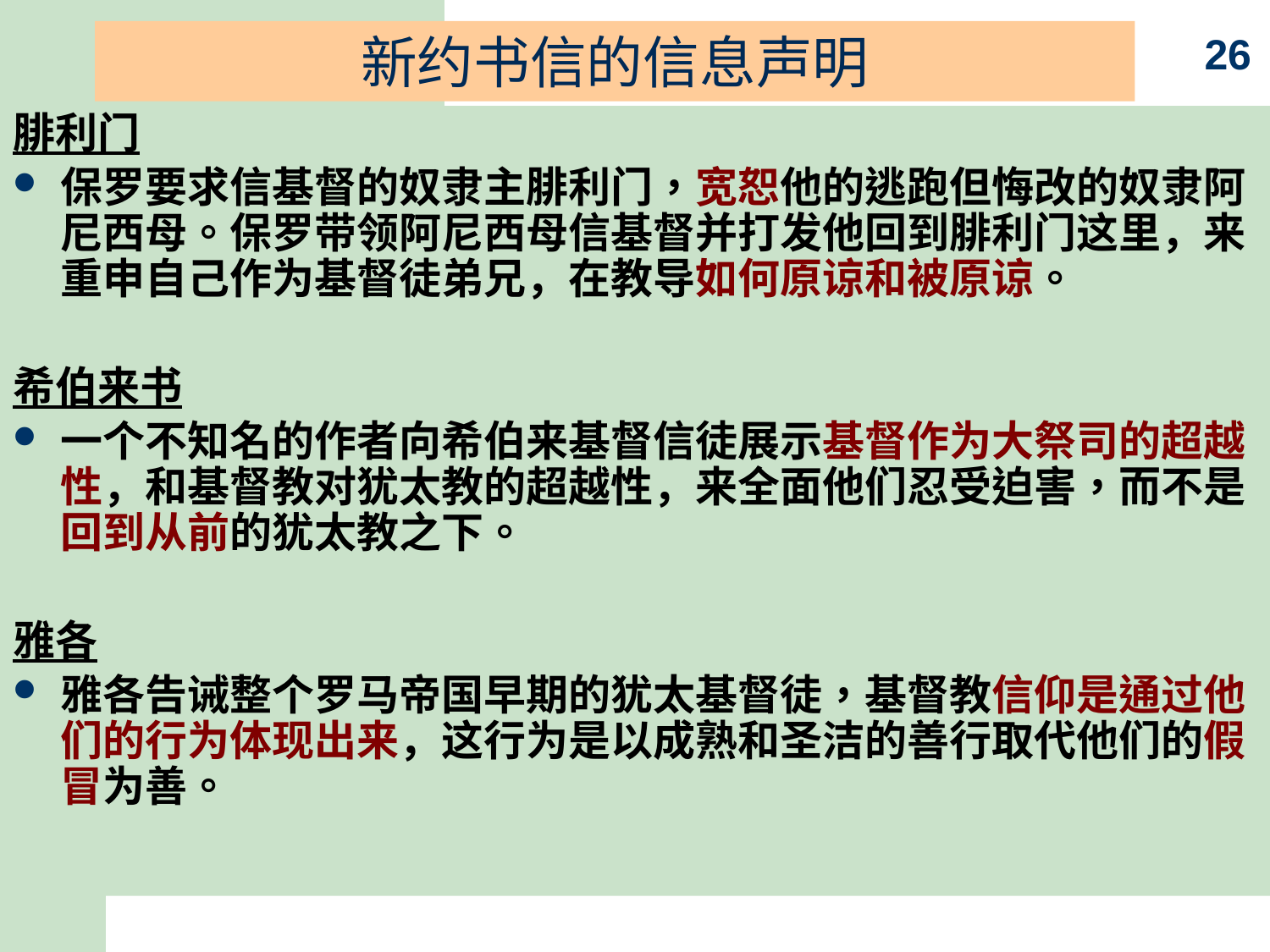

新约书信的信息声明
26
腓利门
保罗要求信基督的奴隶主腓利门，宽恕他的逃跑但悔改的奴隶阿尼西母。保罗带领阿尼西母信基督并打发他回到腓利门这里，来重申自己作为基督徒弟兄，在教导如何原谅和被原谅。

希伯来书
一个不知名的作者向希伯来基督信徒展示基督作为大祭司的超越性，和基督教对犹太教的超越性，来全面他们忍受迫害，而不是回到从前的犹太教之下。

雅各
雅各告诫整个罗马帝国早期的犹太基督徒，基督教信仰是通过他们的行为体现出来，这行为是以成熟和圣洁的善行取代他们的假冒为善。